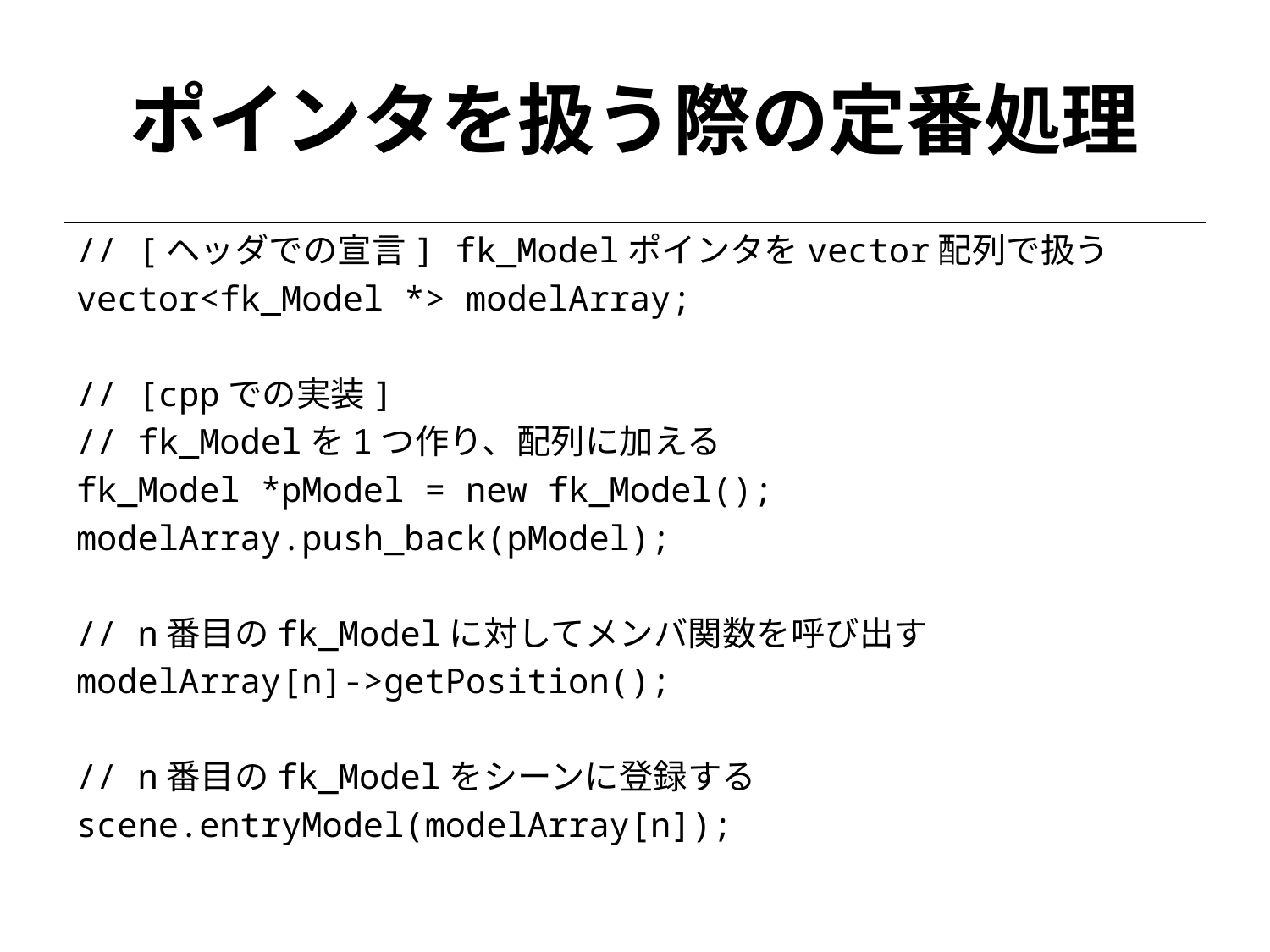

# ポインタを扱う際の定番処理
// [ヘッダでの宣言] fk_Modelポインタをvector配列で扱う
vector<fk_Model *> modelArray;

// [cppでの実装]
// fk_Modelを1つ作り、配列に加える
fk_Model *pModel = new fk_Model();
modelArray.push_back(pModel);

// n番目のfk_Modelに対してメンバ関数を呼び出す
modelArray[n]->getPosition();

// n番目のfk_Modelをシーンに登録する
scene.entryModel(modelArray[n]);